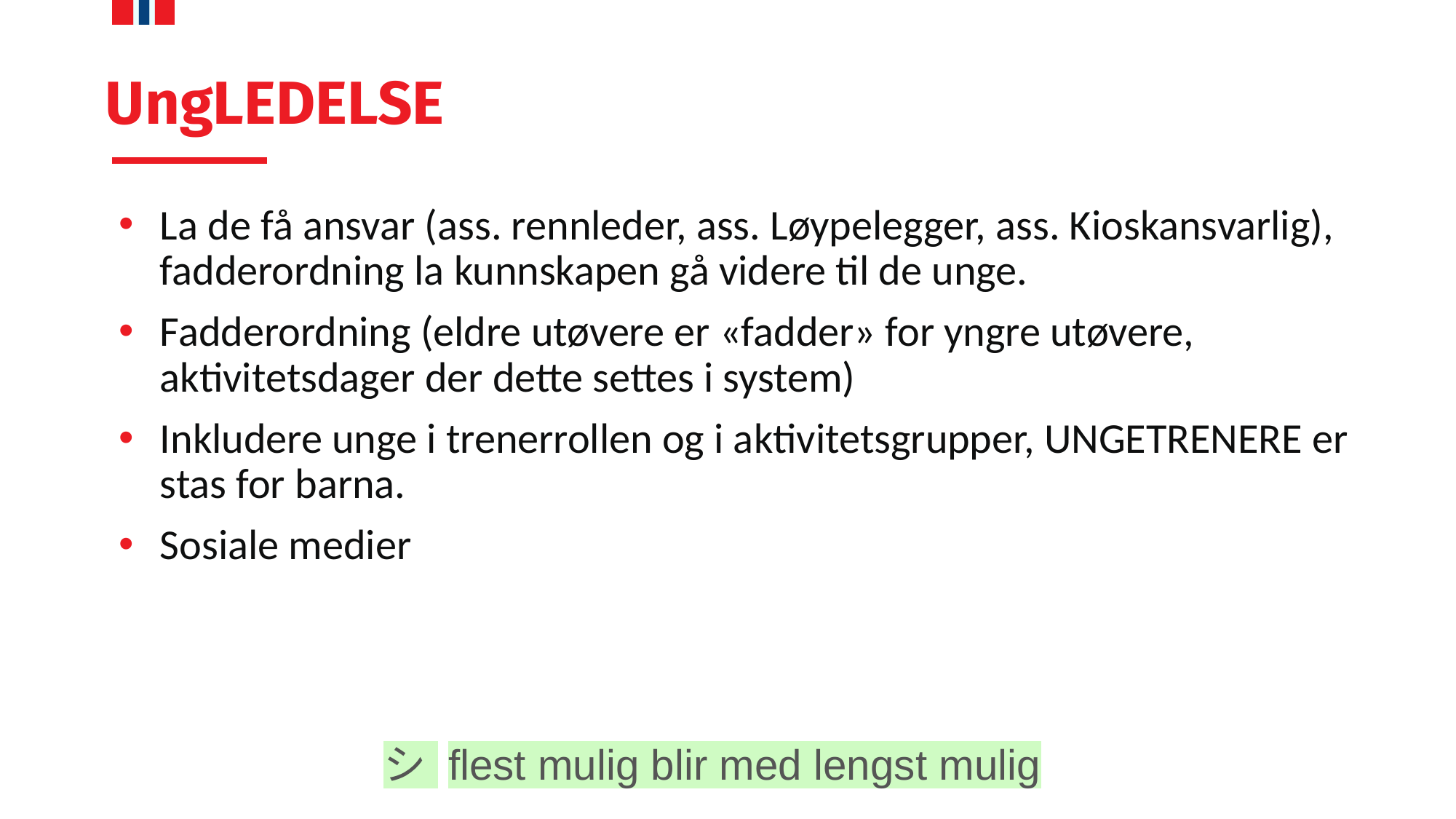

# UngLEDELSE
La de få ansvar (ass. rennleder, ass. Løypelegger, ass. Kioskansvarlig), fadderordning la kunnskapen gå videre til de unge.
Fadderordning (eldre utøvere er «fadder» for yngre utøvere, aktivitetsdager der dette settes i system)
Inkludere unge i trenerrollen og i aktivitetsgrupper, UNGETRENERE er stas for barna.
Sosiale medier

シ flest mulig blir med lengst mulig